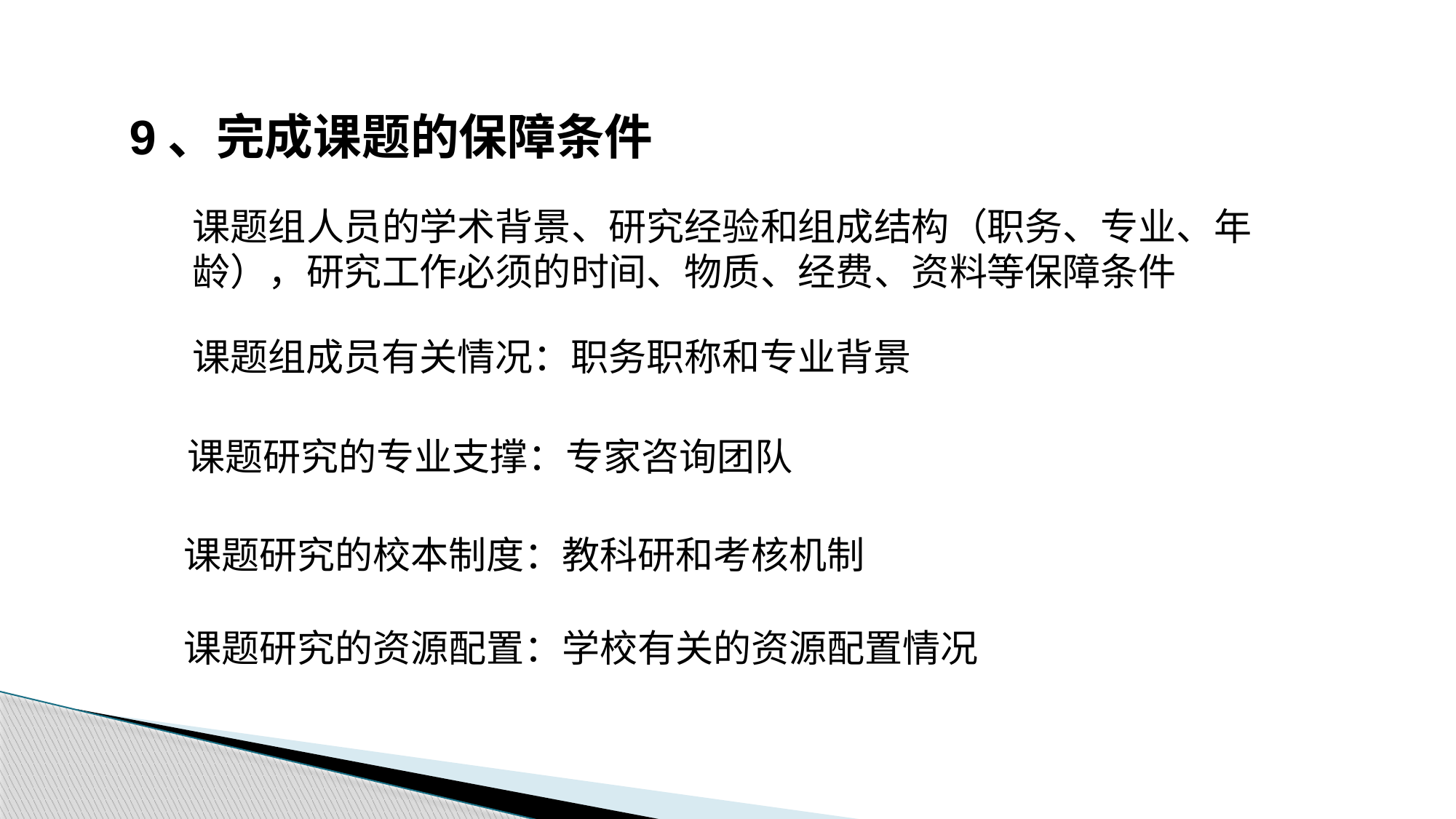

9、完成课题的保障条件
课题组人员的学术背景、研究经验和组成结构（职务、专业、年龄），研究工作必须的时间、物质、经费、资料等保障条件
课题组成员有关情况：职务职称和专业背景
课题研究的专业支撑：专家咨询团队
课题研究的校本制度：教科研和考核机制
课题研究的资源配置：学校有关的资源配置情况